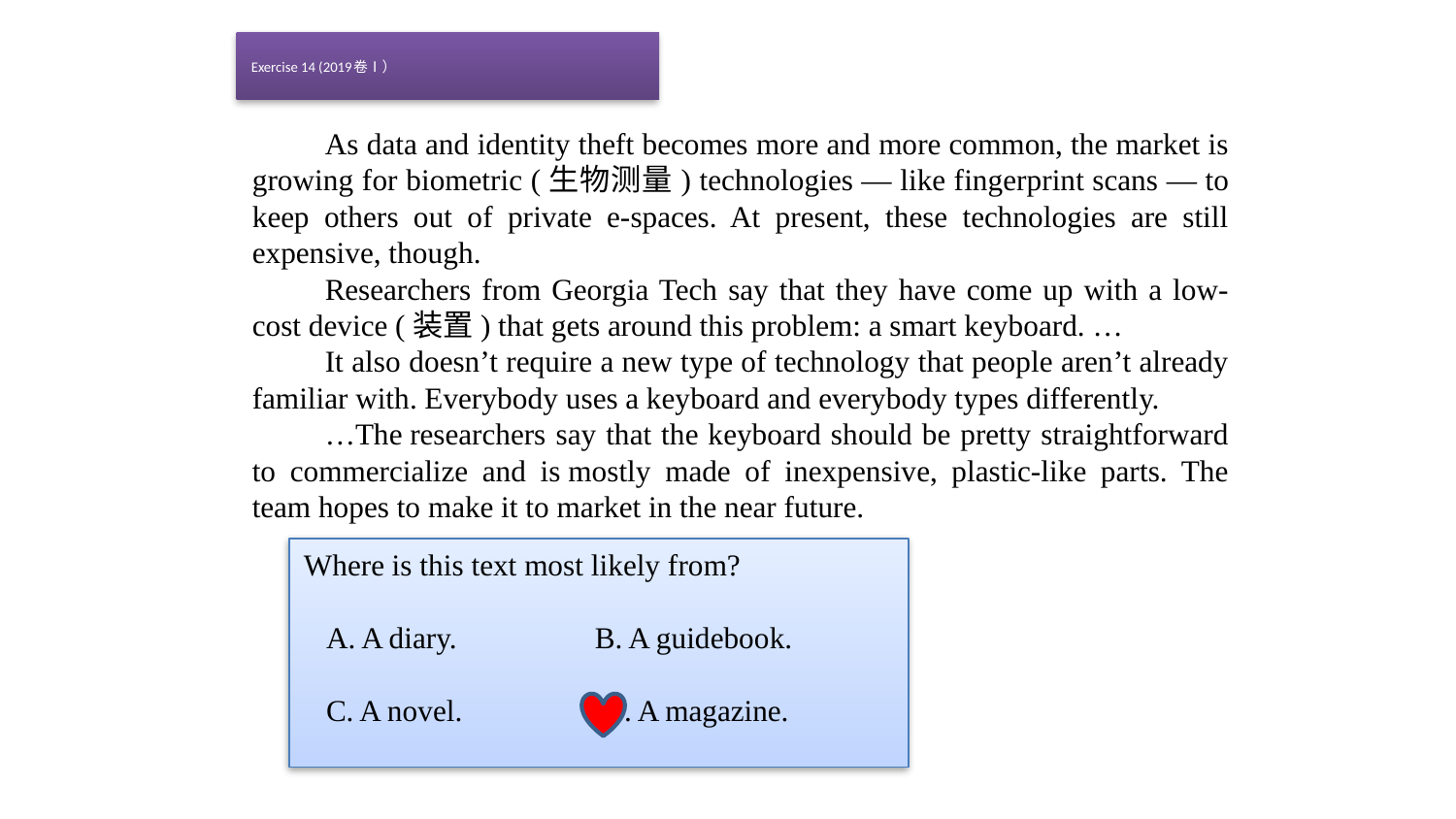

# Exercise 14 (2019卷Ⅰ）
As data and identity theft becomes more and more common, the market is growing for biometric (生物测量) technologies — like fingerprint scans — to keep others out of private e-spaces. At present, these technologies are still expensive, though.
Researchers from Georgia Tech say that they have come up with a low-cost device (装置) that gets around this problem: a smart keyboard. …
It also doesn’t require a new type of technology that people aren’t already familiar with. Everybody uses a keyboard and everybody types differently.
…The researchers say that the keyboard should be pretty straightforward to commercialize and is mostly made of inexpensive, plastic-like parts. The team hopes to make it to market in the near future.

Where is this text most likely from?

   A. A diary.    	B. A guidebook.
   C. A novel.  	 D. A magazine.